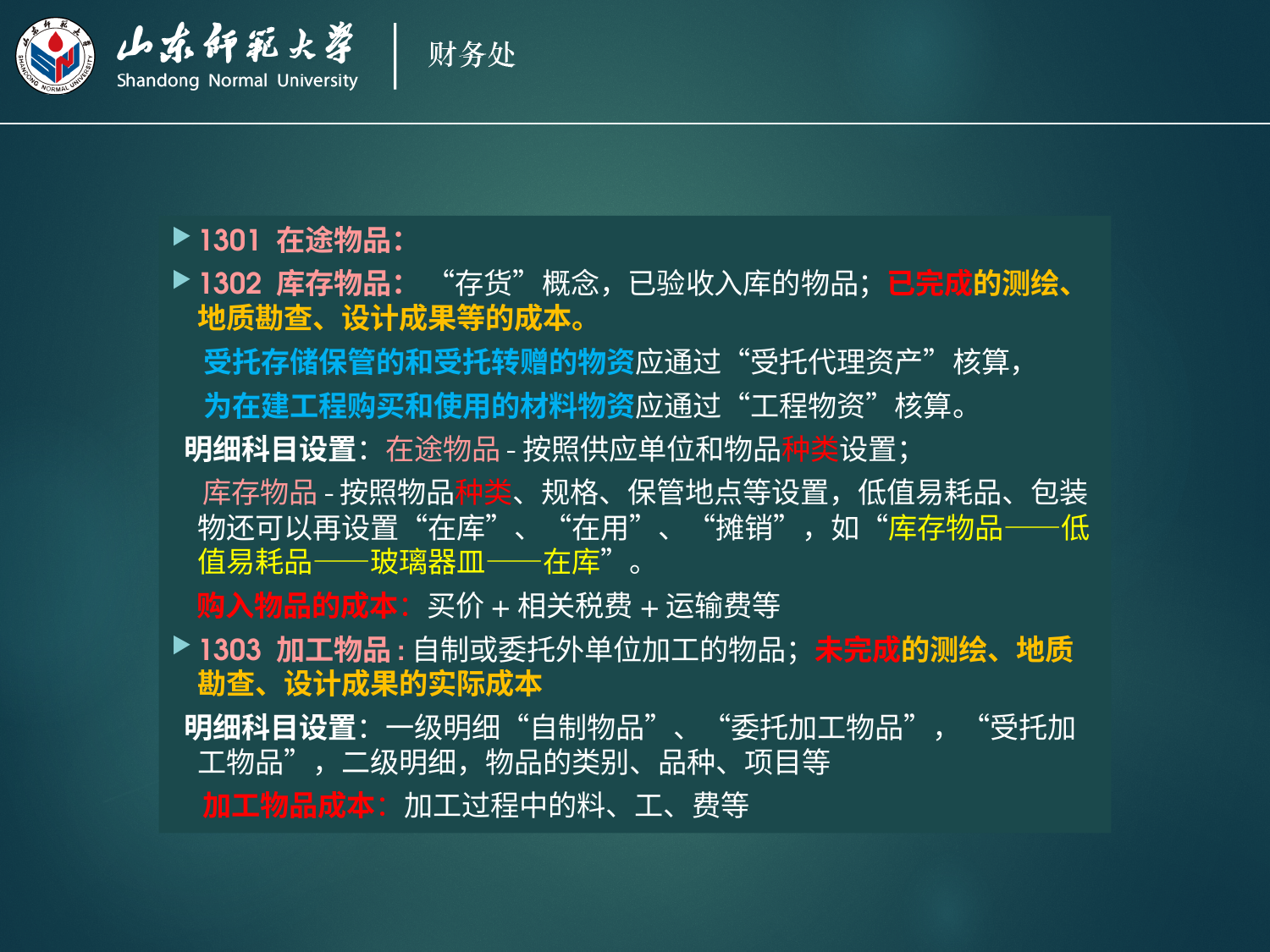

1301 在途物品：
1302 库存物品： “存货”概念，已验收入库的物品；已完成的测绘、地质勘查、设计成果等的成本。
    受托存储保管的和受托转赠的物资应通过“受托代理资产”核算，
    为在建工程购买和使用的材料物资应通过“工程物资”核算。
 明细科目设置：在途物品-按照供应单位和物品种类设置；
    库存物品-按照物品种类、规格、保管地点等设置，低值易耗品、包装物还可以再设置“在库”、“在用”、“摊销”，如“库存物品——低值易耗品——玻璃器皿——在库”。
   购入物品的成本：买价+相关税费+运输费等
1303 加工物品:自制或委托外单位加工的物品；未完成的测绘、地质勘查、设计成果的实际成本
 明细科目设置：一级明细“自制物品”、“委托加工物品”，“受托加工物品”，二级明细，物品的类别、品种、项目等
    加工物品成本：加工过程中的料、工、费等